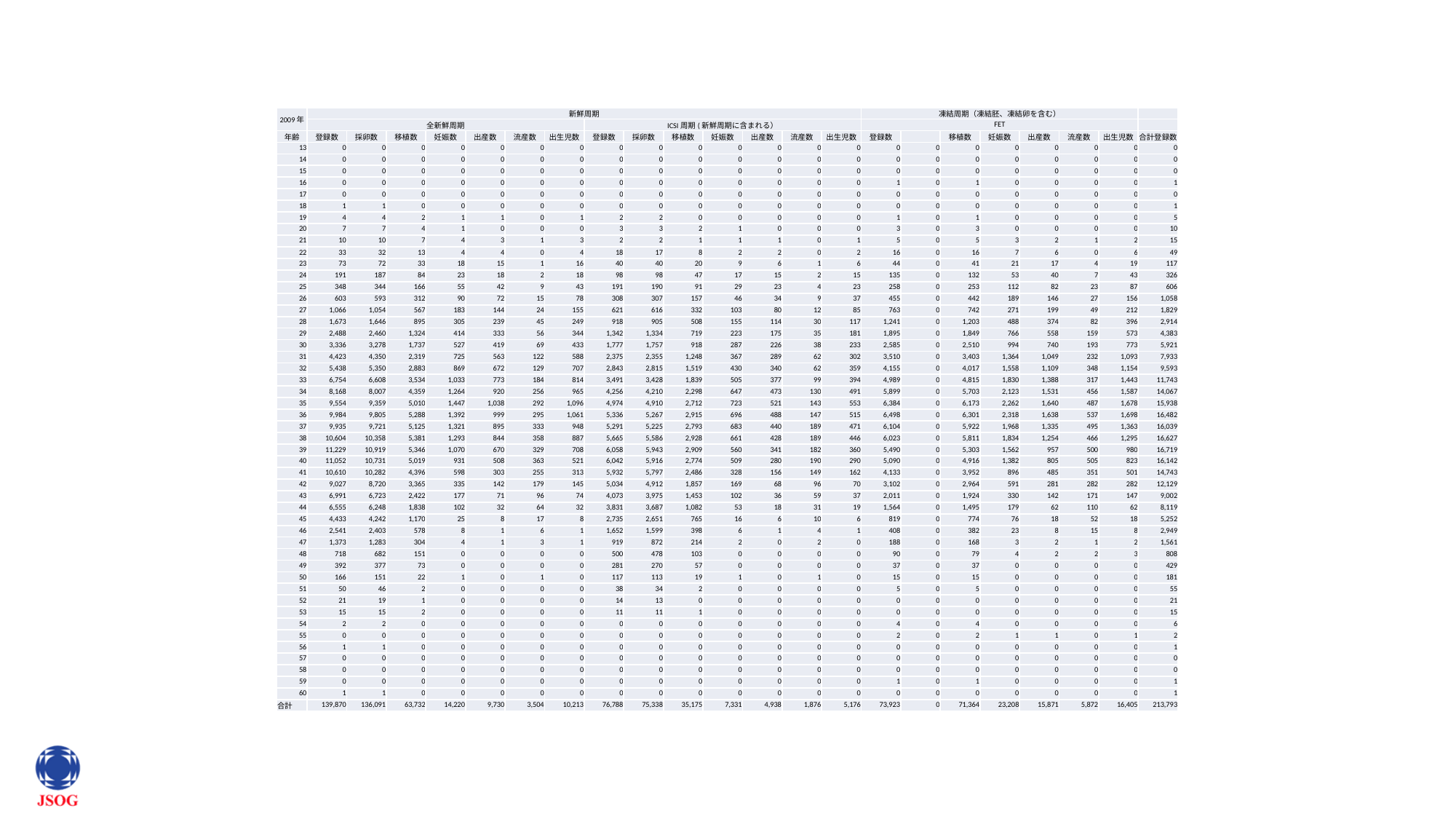

| 2009年 | 新鮮周期 |  |  |  |  |  |  |  |  |  |  |  |  |  | 凍結周期（凍結胚、凍結卵を含む） |  |  |  |  |  |  |  |
| --- | --- | --- | --- | --- | --- | --- | --- | --- | --- | --- | --- | --- | --- | --- | --- | --- | --- | --- | --- | --- | --- | --- |
|  | 全新鮮周期 |  |  |  |  |  |  | ICSI周期(新鮮周期に含まれる） |  |  |  |  |  |  | FET |  |  |  |  |  |  |  |
| 年齢 | 登録数 | 採卵数 | 移植数 | 妊娠数 | 出産数 | 流産数 | 出生児数 | 登録数 | 採卵数 | 移植数 | 妊娠数 | 出産数 | 流産数 | 出生児数 | 登録数 |  | 移植数 | 妊娠数 | 出産数 | 流産数 | 出生児数 | 合計登録数 |
| 13 | 0 | 0 | 0 | 0 | 0 | 0 | 0 | 0 | 0 | 0 | 0 | 0 | 0 | 0 | 0 | 0 | 0 | 0 | 0 | 0 | 0 | 0 |
| 14 | 0 | 0 | 0 | 0 | 0 | 0 | 0 | 0 | 0 | 0 | 0 | 0 | 0 | 0 | 0 | 0 | 0 | 0 | 0 | 0 | 0 | 0 |
| 15 | 0 | 0 | 0 | 0 | 0 | 0 | 0 | 0 | 0 | 0 | 0 | 0 | 0 | 0 | 0 | 0 | 0 | 0 | 0 | 0 | 0 | 0 |
| 16 | 0 | 0 | 0 | 0 | 0 | 0 | 0 | 0 | 0 | 0 | 0 | 0 | 0 | 0 | 1 | 0 | 1 | 0 | 0 | 0 | 0 | 1 |
| 17 | 0 | 0 | 0 | 0 | 0 | 0 | 0 | 0 | 0 | 0 | 0 | 0 | 0 | 0 | 0 | 0 | 0 | 0 | 0 | 0 | 0 | 0 |
| 18 | 1 | 1 | 0 | 0 | 0 | 0 | 0 | 0 | 0 | 0 | 0 | 0 | 0 | 0 | 0 | 0 | 0 | 0 | 0 | 0 | 0 | 1 |
| 19 | 4 | 4 | 2 | 1 | 1 | 0 | 1 | 2 | 2 | 0 | 0 | 0 | 0 | 0 | 1 | 0 | 1 | 0 | 0 | 0 | 0 | 5 |
| 20 | 7 | 7 | 4 | 1 | 0 | 0 | 0 | 3 | 3 | 2 | 1 | 0 | 0 | 0 | 3 | 0 | 3 | 0 | 0 | 0 | 0 | 10 |
| 21 | 10 | 10 | 7 | 4 | 3 | 1 | 3 | 2 | 2 | 1 | 1 | 1 | 0 | 1 | 5 | 0 | 5 | 3 | 2 | 1 | 2 | 15 |
| 22 | 33 | 32 | 13 | 4 | 4 | 0 | 4 | 18 | 17 | 8 | 2 | 2 | 0 | 2 | 16 | 0 | 16 | 7 | 6 | 0 | 6 | 49 |
| 23 | 73 | 72 | 33 | 18 | 15 | 1 | 16 | 40 | 40 | 20 | 9 | 6 | 1 | 6 | 44 | 0 | 41 | 21 | 17 | 4 | 19 | 117 |
| 24 | 191 | 187 | 84 | 23 | 18 | 2 | 18 | 98 | 98 | 47 | 17 | 15 | 2 | 15 | 135 | 0 | 132 | 53 | 40 | 7 | 43 | 326 |
| 25 | 348 | 344 | 166 | 55 | 42 | 9 | 43 | 191 | 190 | 91 | 29 | 23 | 4 | 23 | 258 | 0 | 253 | 112 | 82 | 23 | 87 | 606 |
| 26 | 603 | 593 | 312 | 90 | 72 | 15 | 78 | 308 | 307 | 157 | 46 | 34 | 9 | 37 | 455 | 0 | 442 | 189 | 146 | 27 | 156 | 1,058 |
| 27 | 1,066 | 1,054 | 567 | 183 | 144 | 24 | 155 | 621 | 616 | 332 | 103 | 80 | 12 | 85 | 763 | 0 | 742 | 271 | 199 | 49 | 212 | 1,829 |
| 28 | 1,673 | 1,646 | 895 | 305 | 239 | 45 | 249 | 918 | 905 | 508 | 155 | 114 | 30 | 117 | 1,241 | 0 | 1,203 | 488 | 374 | 82 | 396 | 2,914 |
| 29 | 2,488 | 2,460 | 1,324 | 414 | 333 | 56 | 344 | 1,342 | 1,334 | 719 | 223 | 175 | 35 | 181 | 1,895 | 0 | 1,849 | 766 | 558 | 159 | 573 | 4,383 |
| 30 | 3,336 | 3,278 | 1,737 | 527 | 419 | 69 | 433 | 1,777 | 1,757 | 918 | 287 | 226 | 38 | 233 | 2,585 | 0 | 2,510 | 994 | 740 | 193 | 773 | 5,921 |
| 31 | 4,423 | 4,350 | 2,319 | 725 | 563 | 122 | 588 | 2,375 | 2,355 | 1,248 | 367 | 289 | 62 | 302 | 3,510 | 0 | 3,403 | 1,364 | 1,049 | 232 | 1,093 | 7,933 |
| 32 | 5,438 | 5,350 | 2,883 | 869 | 672 | 129 | 707 | 2,843 | 2,815 | 1,519 | 430 | 340 | 62 | 359 | 4,155 | 0 | 4,017 | 1,558 | 1,109 | 348 | 1,154 | 9,593 |
| 33 | 6,754 | 6,608 | 3,534 | 1,033 | 773 | 184 | 814 | 3,491 | 3,428 | 1,839 | 505 | 377 | 99 | 394 | 4,989 | 0 | 4,815 | 1,830 | 1,388 | 317 | 1,443 | 11,743 |
| 34 | 8,168 | 8,007 | 4,359 | 1,264 | 920 | 256 | 965 | 4,256 | 4,210 | 2,298 | 647 | 473 | 130 | 491 | 5,899 | 0 | 5,703 | 2,123 | 1,531 | 456 | 1,587 | 14,067 |
| 35 | 9,554 | 9,359 | 5,010 | 1,447 | 1,038 | 292 | 1,096 | 4,974 | 4,910 | 2,712 | 723 | 521 | 143 | 553 | 6,384 | 0 | 6,173 | 2,262 | 1,640 | 487 | 1,678 | 15,938 |
| 36 | 9,984 | 9,805 | 5,288 | 1,392 | 999 | 295 | 1,061 | 5,336 | 5,267 | 2,915 | 696 | 488 | 147 | 515 | 6,498 | 0 | 6,301 | 2,318 | 1,638 | 537 | 1,698 | 16,482 |
| 37 | 9,935 | 9,721 | 5,125 | 1,321 | 895 | 333 | 948 | 5,291 | 5,225 | 2,793 | 683 | 440 | 189 | 471 | 6,104 | 0 | 5,922 | 1,968 | 1,335 | 495 | 1,363 | 16,039 |
| 38 | 10,604 | 10,358 | 5,381 | 1,293 | 844 | 358 | 887 | 5,665 | 5,586 | 2,928 | 661 | 428 | 189 | 446 | 6,023 | 0 | 5,811 | 1,834 | 1,254 | 466 | 1,295 | 16,627 |
| 39 | 11,229 | 10,919 | 5,346 | 1,070 | 670 | 329 | 708 | 6,058 | 5,943 | 2,909 | 560 | 341 | 182 | 360 | 5,490 | 0 | 5,303 | 1,562 | 957 | 500 | 980 | 16,719 |
| 40 | 11,052 | 10,731 | 5,019 | 931 | 508 | 363 | 521 | 6,042 | 5,916 | 2,774 | 509 | 280 | 190 | 290 | 5,090 | 0 | 4,916 | 1,382 | 805 | 505 | 823 | 16,142 |
| 41 | 10,610 | 10,282 | 4,396 | 598 | 303 | 255 | 313 | 5,932 | 5,797 | 2,486 | 328 | 156 | 149 | 162 | 4,133 | 0 | 3,952 | 896 | 485 | 351 | 501 | 14,743 |
| 42 | 9,027 | 8,720 | 3,365 | 335 | 142 | 179 | 145 | 5,034 | 4,912 | 1,857 | 169 | 68 | 96 | 70 | 3,102 | 0 | 2,964 | 591 | 281 | 282 | 282 | 12,129 |
| 43 | 6,991 | 6,723 | 2,422 | 177 | 71 | 96 | 74 | 4,073 | 3,975 | 1,453 | 102 | 36 | 59 | 37 | 2,011 | 0 | 1,924 | 330 | 142 | 171 | 147 | 9,002 |
| 44 | 6,555 | 6,248 | 1,838 | 102 | 32 | 64 | 32 | 3,831 | 3,687 | 1,082 | 53 | 18 | 31 | 19 | 1,564 | 0 | 1,495 | 179 | 62 | 110 | 62 | 8,119 |
| 45 | 4,433 | 4,242 | 1,170 | 25 | 8 | 17 | 8 | 2,735 | 2,651 | 765 | 16 | 6 | 10 | 6 | 819 | 0 | 774 | 76 | 18 | 52 | 18 | 5,252 |
| 46 | 2,541 | 2,403 | 578 | 8 | 1 | 6 | 1 | 1,652 | 1,599 | 398 | 6 | 1 | 4 | 1 | 408 | 0 | 382 | 23 | 8 | 15 | 8 | 2,949 |
| 47 | 1,373 | 1,283 | 304 | 4 | 1 | 3 | 1 | 919 | 872 | 214 | 2 | 0 | 2 | 0 | 188 | 0 | 168 | 3 | 2 | 1 | 2 | 1,561 |
| 48 | 718 | 682 | 151 | 0 | 0 | 0 | 0 | 500 | 478 | 103 | 0 | 0 | 0 | 0 | 90 | 0 | 79 | 4 | 2 | 2 | 3 | 808 |
| 49 | 392 | 377 | 73 | 0 | 0 | 0 | 0 | 281 | 270 | 57 | 0 | 0 | 0 | 0 | 37 | 0 | 37 | 0 | 0 | 0 | 0 | 429 |
| 50 | 166 | 151 | 22 | 1 | 0 | 1 | 0 | 117 | 113 | 19 | 1 | 0 | 1 | 0 | 15 | 0 | 15 | 0 | 0 | 0 | 0 | 181 |
| 51 | 50 | 46 | 2 | 0 | 0 | 0 | 0 | 38 | 34 | 2 | 0 | 0 | 0 | 0 | 5 | 0 | 5 | 0 | 0 | 0 | 0 | 55 |
| 52 | 21 | 19 | 1 | 0 | 0 | 0 | 0 | 14 | 13 | 0 | 0 | 0 | 0 | 0 | 0 | 0 | 0 | 0 | 0 | 0 | 0 | 21 |
| 53 | 15 | 15 | 2 | 0 | 0 | 0 | 0 | 11 | 11 | 1 | 0 | 0 | 0 | 0 | 0 | 0 | 0 | 0 | 0 | 0 | 0 | 15 |
| 54 | 2 | 2 | 0 | 0 | 0 | 0 | 0 | 0 | 0 | 0 | 0 | 0 | 0 | 0 | 4 | 0 | 4 | 0 | 0 | 0 | 0 | 6 |
| 55 | 0 | 0 | 0 | 0 | 0 | 0 | 0 | 0 | 0 | 0 | 0 | 0 | 0 | 0 | 2 | 0 | 2 | 1 | 1 | 0 | 1 | 2 |
| 56 | 1 | 1 | 0 | 0 | 0 | 0 | 0 | 0 | 0 | 0 | 0 | 0 | 0 | 0 | 0 | 0 | 0 | 0 | 0 | 0 | 0 | 1 |
| 57 | 0 | 0 | 0 | 0 | 0 | 0 | 0 | 0 | 0 | 0 | 0 | 0 | 0 | 0 | 0 | 0 | 0 | 0 | 0 | 0 | 0 | 0 |
| 58 | 0 | 0 | 0 | 0 | 0 | 0 | 0 | 0 | 0 | 0 | 0 | 0 | 0 | 0 | 0 | 0 | 0 | 0 | 0 | 0 | 0 | 0 |
| 59 | 0 | 0 | 0 | 0 | 0 | 0 | 0 | 0 | 0 | 0 | 0 | 0 | 0 | 0 | 1 | 0 | 1 | 0 | 0 | 0 | 0 | 1 |
| 60 | 1 | 1 | 0 | 0 | 0 | 0 | 0 | 0 | 0 | 0 | 0 | 0 | 0 | 0 | 0 | 0 | 0 | 0 | 0 | 0 | 0 | 1 |
| 合計 | 139,870 | 136,091 | 63,732 | 14,220 | 9,730 | 3,504 | 10,213 | 76,788 | 75,338 | 35,175 | 7,331 | 4,938 | 1,876 | 5,176 | 73,923 | 0 | 71,364 | 23,208 | 15,871 | 5,872 | 16,405 | 213,793 |